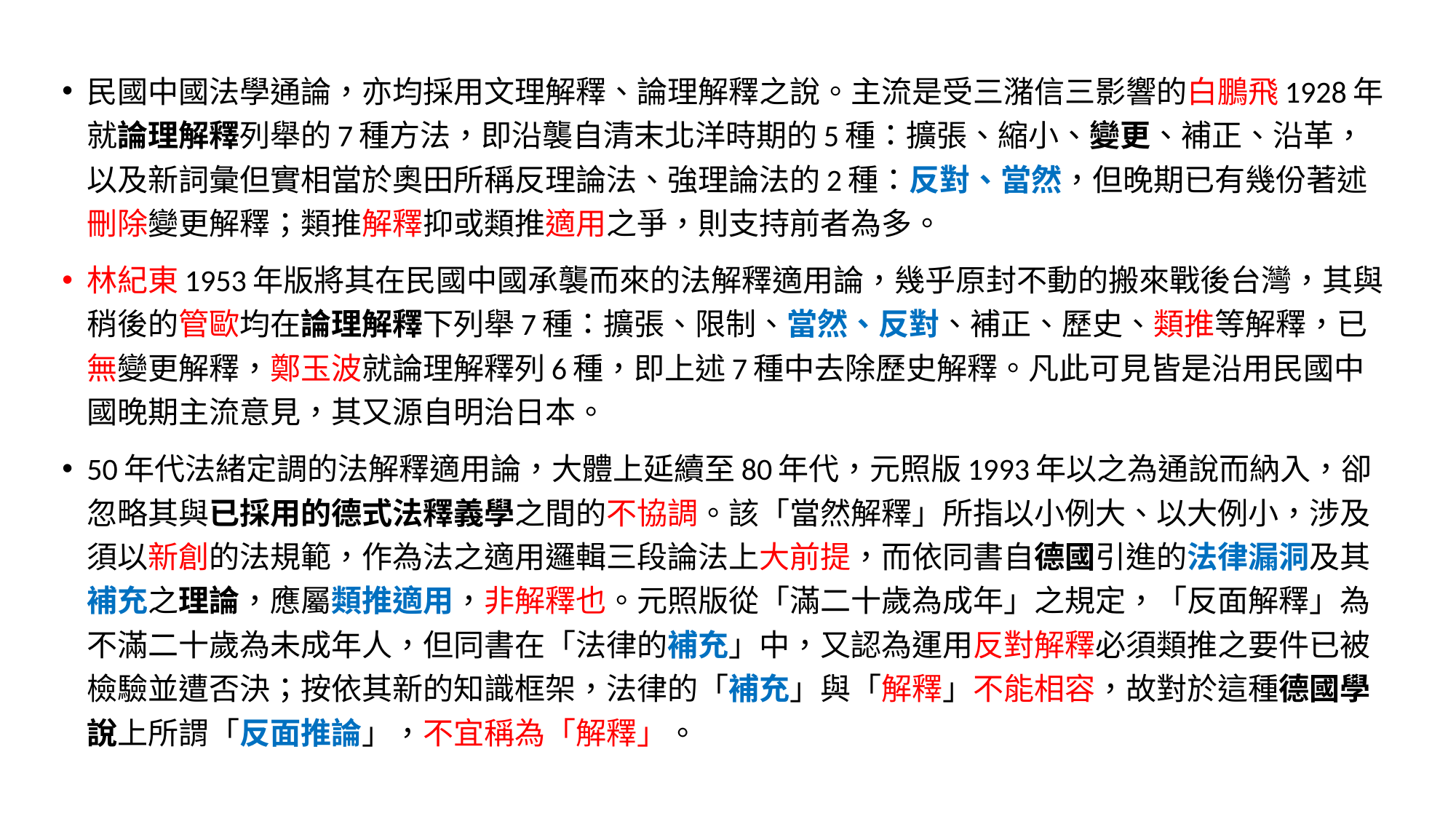

#
民國中國法學通論，亦均採用文理解釋、論理解釋之說。主流是受三潴信三影響的白鵬飛1928年就論理解釋列舉的7種方法，即沿襲自清末北洋時期的5種：擴張、縮小、變更、補正、沿革，以及新詞彙但實相當於奧田所稱反理論法、強理論法的2種：反對、當然，但晚期已有幾份著述刪除變更解釋；類推解釋抑或類推適用之爭，則支持前者為多。
林紀東1953年版將其在民國中國承襲而來的法解釋適用論，幾乎原封不動的搬來戰後台灣，其與稍後的管歐均在論理解釋下列舉7種：擴張、限制、當然、反對、補正、歷史、類推等解釋，已無變更解釋，鄭玉波就論理解釋列6種，即上述7種中去除歷史解釋。凡此可見皆是沿用民國中國晚期主流意見，其又源自明治日本。
50年代法緒定調的法解釋適用論，大體上延續至80年代，元照版1993年以之為通說而納入，卻忽略其與已採用的德式法釋義學之間的不協調。該「當然解釋」所指以小例大、以大例小，涉及須以新創的法規範，作為法之適用邏輯三段論法上大前提，而依同書自德國引進的法律漏洞及其補充之理論，應屬類推適用，非解釋也。元照版從「滿二十歲為成年」之規定，「反面解釋」為不滿二十歲為未成年人，但同書在「法律的補充」中，又認為運用反對解釋必須類推之要件已被檢驗並遭否決；按依其新的知識框架，法律的「補充」與「解釋」不能相容，故對於這種德國學說上所謂「反面推論」，不宜稱為「解釋」。